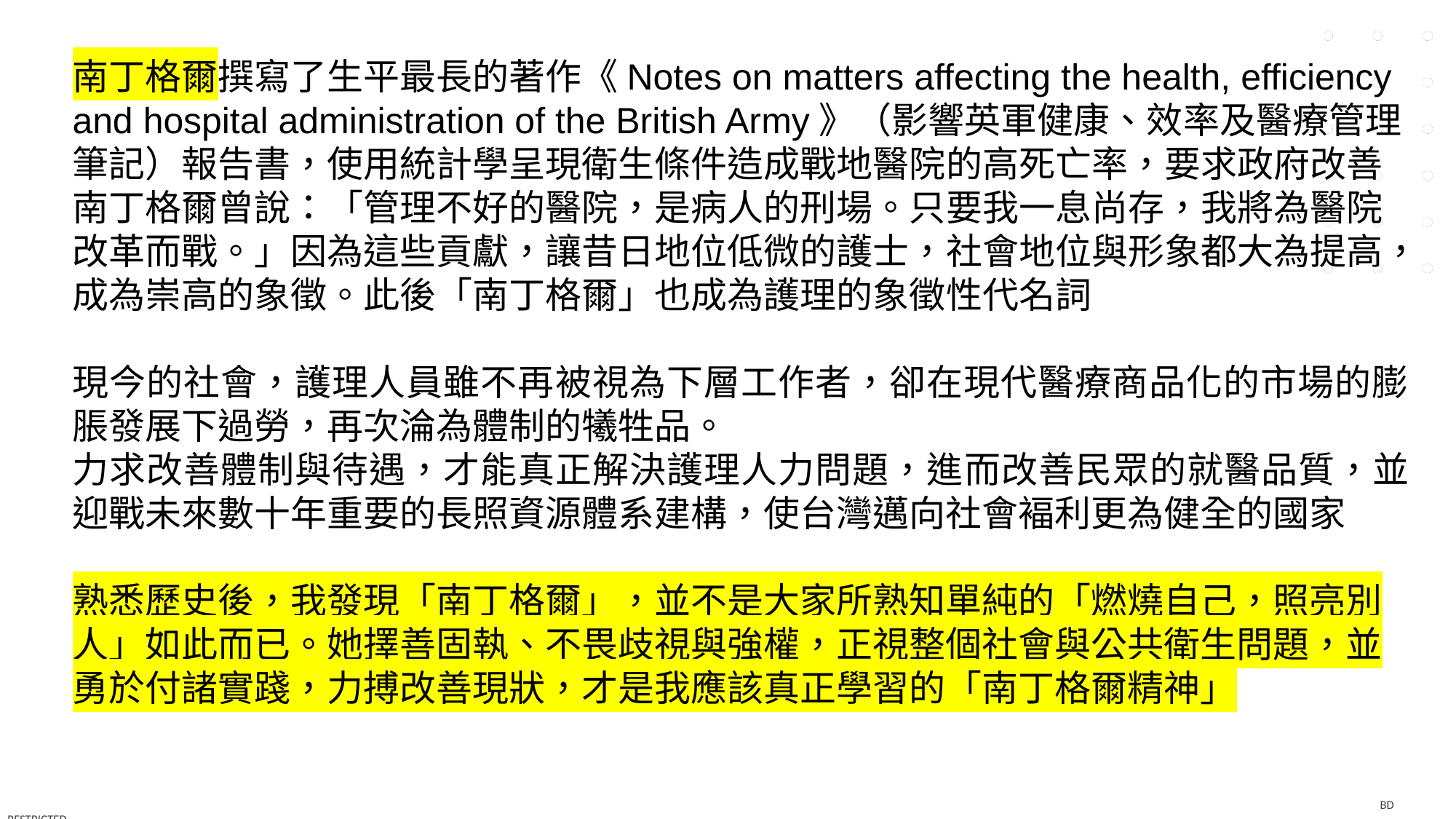

南丁格爾撰寫了生平最長的著作《Notes on matters affecting the health, efficiency and hospital administration of the British Army》（影響英軍健康、效率及醫療管理筆記）報告書，使用統計學呈現衛生條件造成戰地醫院的高死亡率，要求政府改善
南丁格爾曾說：「管理不好的醫院，是病人的刑場。只要我一息尚存，我將為醫院改革而戰。」因為這些貢獻，讓昔日地位低微的護士，社會地位與形象都大為提高，成為崇高的象徵。此後「南丁格爾」也成為護理的象徵性代名詞

現今的社會，護理人員雖不再被視為下層工作者，卻在現代醫療商品化的市場的膨脹發展下過勞，再次淪為體制的犧牲品。
力求改善體制與待遇，才能真正解決護理人力問題，進而改善民眾的就醫品質，並迎戰未來數十年重要的長照資源體系建構，使台灣邁向社會褔利更為健全的國家

熟悉歷史後，我發現「南丁格爾」，並不是大家所熟知單純的「燃燒自己，照亮別人」如此而已。她擇善固執、不畏歧視與強權，正視整個社會與公共衛生問題，並勇於付諸實踐，力搏改善現狀，才是我應該真正學習的「南丁格爾精神」